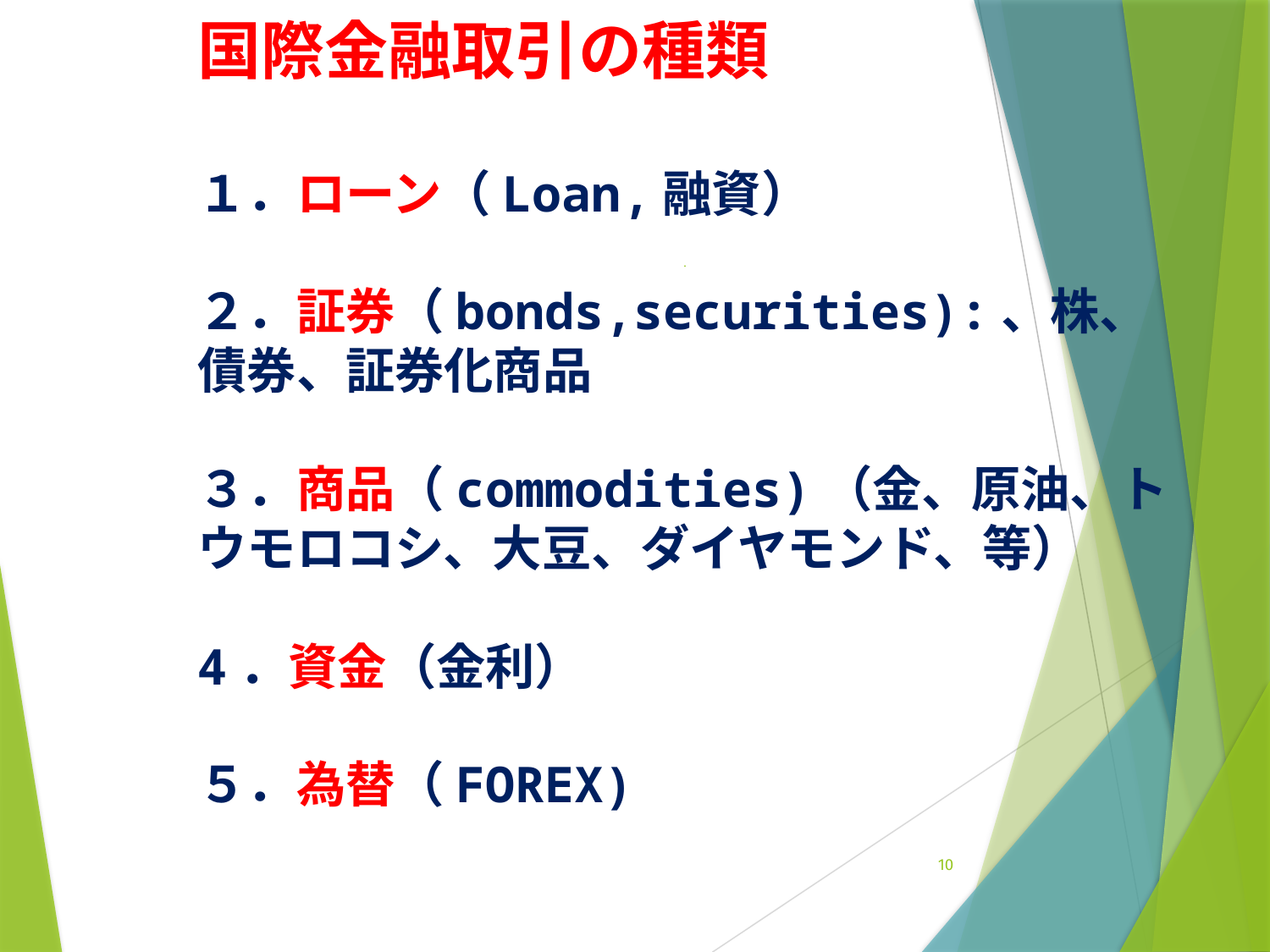

# 国際金融取引の種類 １．ローン（Loan,融資） ２．証券（bonds,securities):、株、債券、証券化商品 ３．商品（commodities)（金、原油、トウモロコシ、大豆、ダイヤモンド、等） 4．資金（金利） ５．為替（FOREX)
10